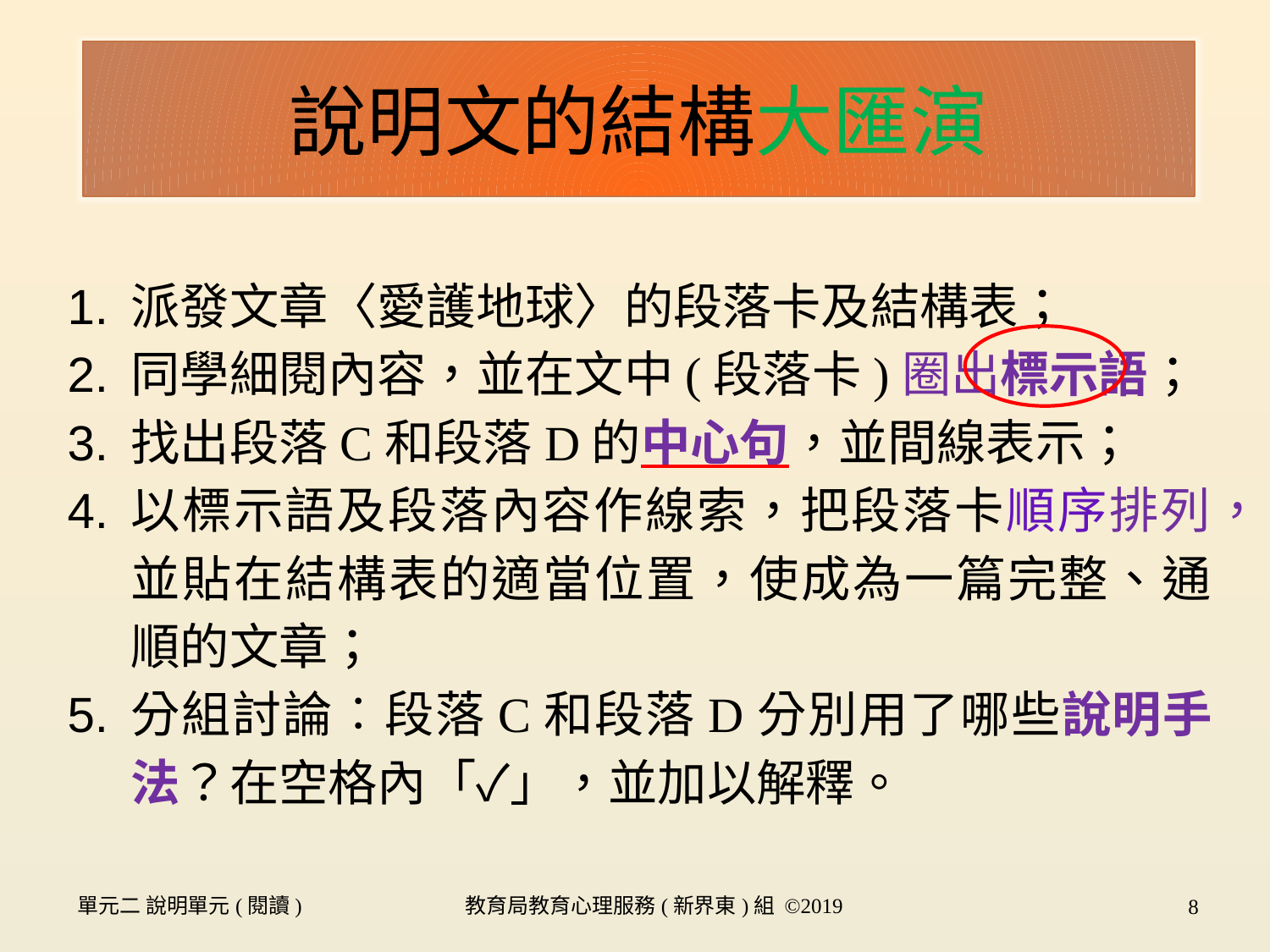

說明文的結構大匯演

派發文章〈愛護地球〉的段落卡及結構表；
同學細閱內容，並在文中(段落卡)圈出標示語；
找出段落C和段落D的中心句，並間線表示；
以標示語及段落內容作線索，把段落卡順序排列，並貼在結構表的適當位置，使成為一篇完整、通順的文章；
分組討論︰段落C和段落D分別用了哪些說明手法？在空格內「✓」，並加以解釋。

單元二 說明單元(閱讀)
教育局教育心理服務(新界東)組 ©2019
8